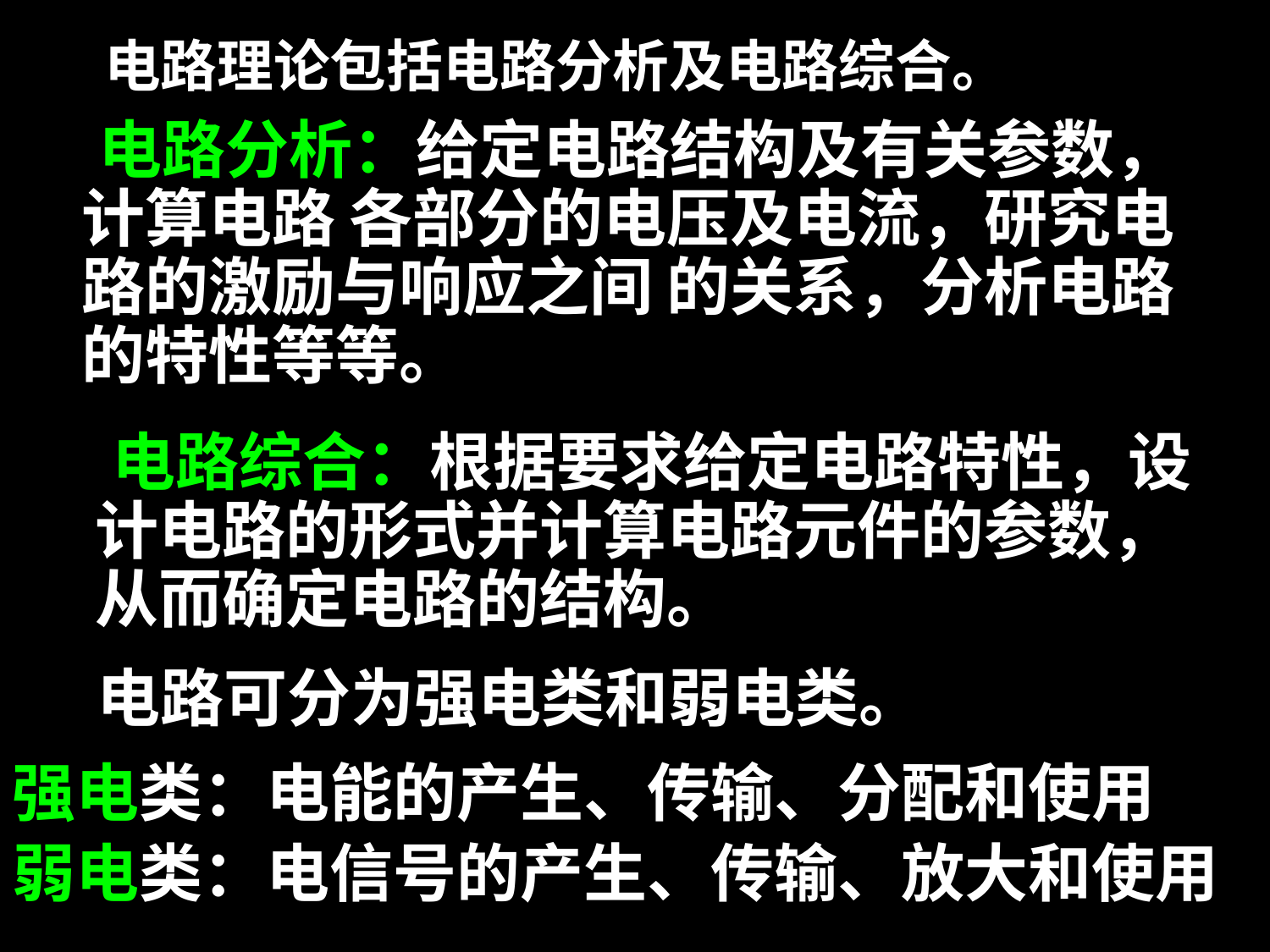

电路理论包括电路分析及电路综合。
    电路分析：给定电路结构及有关参数，计算电路 各部分的电压及电流，研究电路的激励与响应之间 的关系，分析电路的特性等等。
    电路综合：根据要求给定电路特性，设计电路的形式并计算电路元件的参数，从而确定电路的结构。
电路可分为强电类和弱电类。
强电类：电能的产生、传输、分配和使用
弱电类：电信号的产生、传输、放大和使用